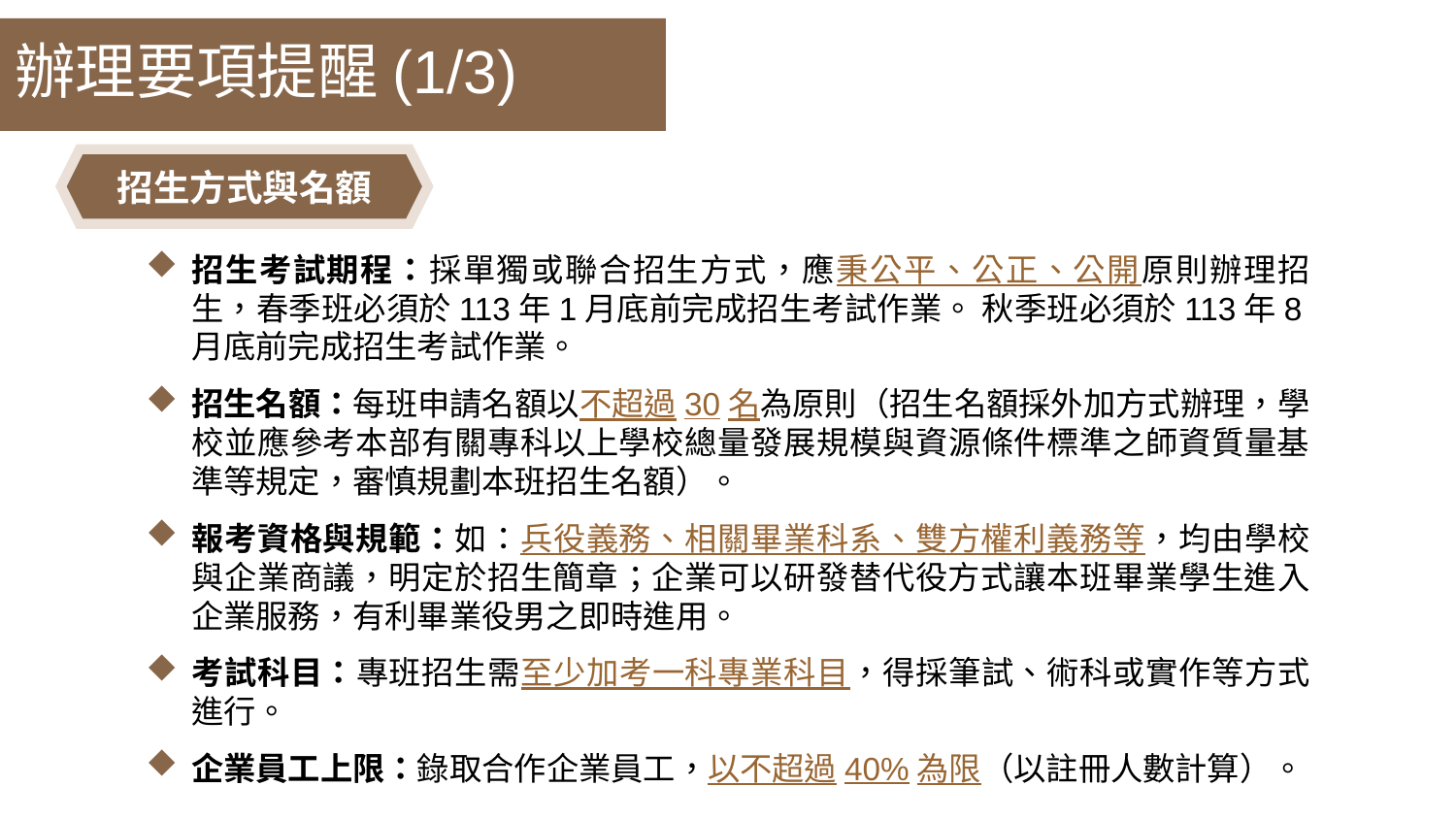

辦理要項提醒(1/3)
招生方式與名額
招生考試期程：採單獨或聯合招生方式，應秉公平、公正、公開原則辦理招生，春季班必須於113年1月底前完成招生考試作業。 秋季班必須於113年8月底前完成招生考試作業。
招生名額：每班申請名額以不超過30名為原則（招生名額採外加方式辦理，學校並應參考本部有關專科以上學校總量發展規模與資源條件標準之師資質量基準等規定，審慎規劃本班招生名額）。
報考資格與規範：如：兵役義務、相關畢業科系、雙方權利義務等，均由學校與企業商議，明定於招生簡章；企業可以研發替代役方式讓本班畢業學生進入企業服務，有利畢業役男之即時進用。
考試科目：專班招生需至少加考一科專業科目，得採筆試、術科或實作等方式進行。
企業員工上限：錄取合作企業員工，以不超過40%為限（以註冊人數計算）。